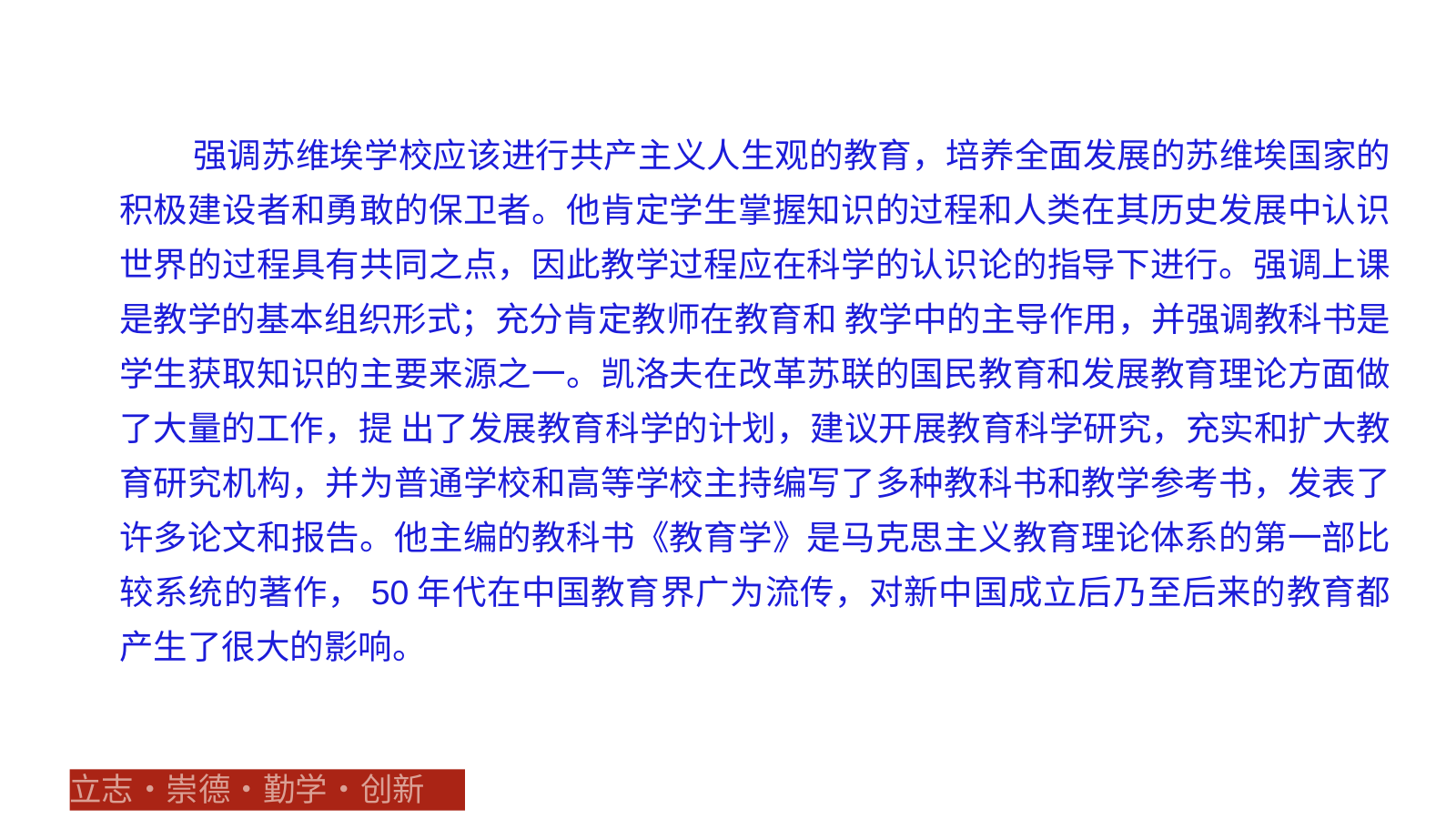

强调苏维埃学校应该进行共产主义人生观的教育，培养全面发展的苏维埃国家的积极建设者和勇敢的保卫者。他肯定学生掌握知识的过程和人类在其历史发展中认识世界的过程具有共同之点，因此教学过程应在科学的认识论的指导下进行。强调上课是教学的基本组织形式；充分肯定教师在教育和 教学中的主导作用，并强调教科书是学生获取知识的主要来源之一。凯洛夫在改革苏联的国民教育和发展教育理论方面做了大量的工作，提 出了发展教育科学的计划，建议开展教育科学研究，充实和扩大教育研究机构，并为普通学校和高等学校主持编写了多种教科书和教学参考书，发表了许多论文和报告。他主编的教科书《教育学》是马克思主义教育理论体系的第一部比较系统的著作，50年代在中国教育界广为流传，对新中国成立后乃至后来的教育都产生了很大的影响。
立志•崇德•勤学•创新